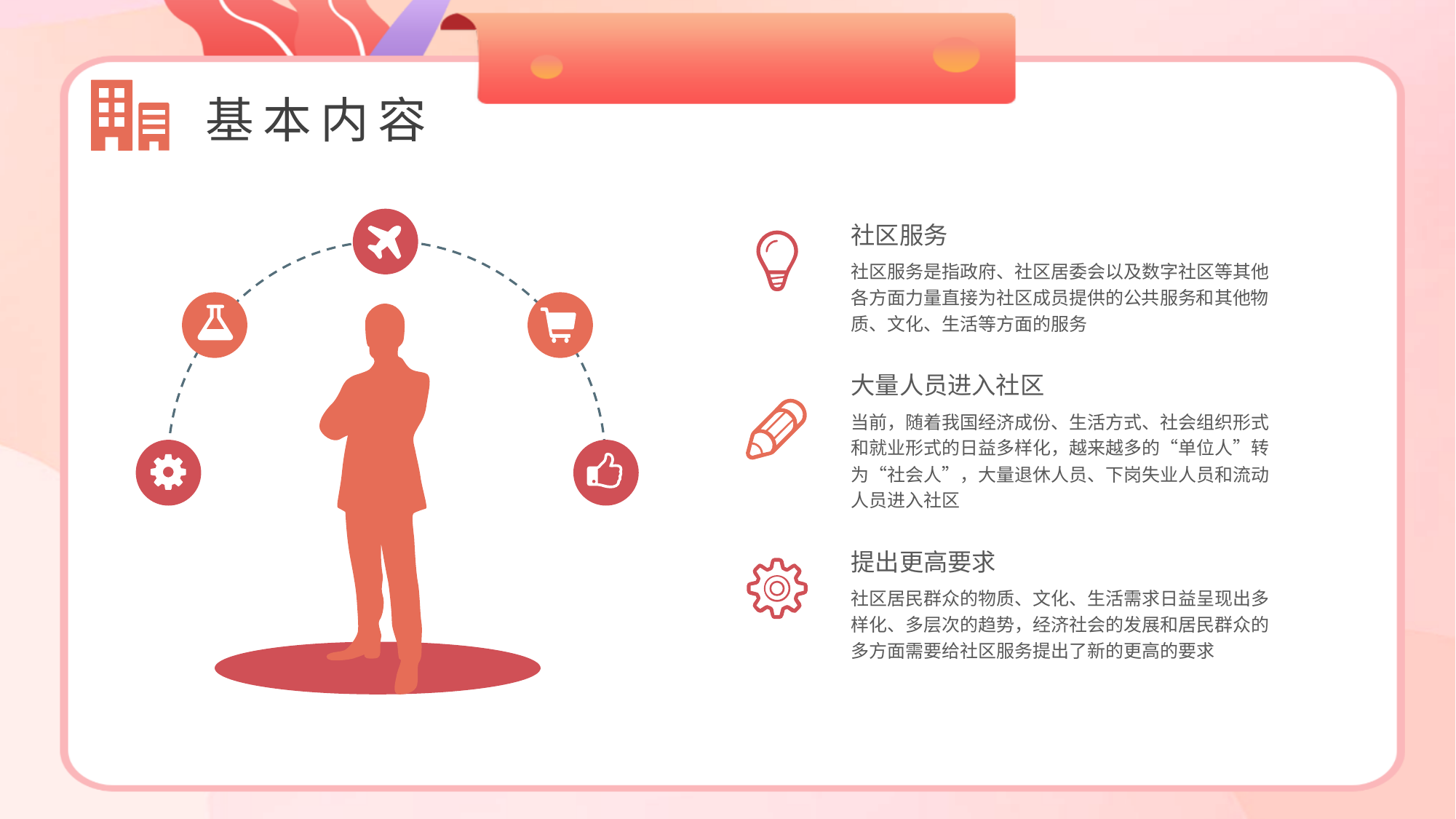

基本内容

社区服务
社区服务是指政府、社区居委会以及数字社区等其他各方面力量直接为社区成员提供的公共服务和其他物质、文化、生活等方面的服务

大量人员进入社区
当前，随着我国经济成份、生活方式、社会组织形式和就业形式的日益多样化，越来越多的“单位人”转为“社会人”，大量退休人员、下岗失业人员和流动人员进入社区

提出更高要求
社区居民群众的物质、文化、生活需求日益呈现出多样化、多层次的趋势，经济社会的发展和居民群众的多方面需要给社区服务提出了新的更高的要求